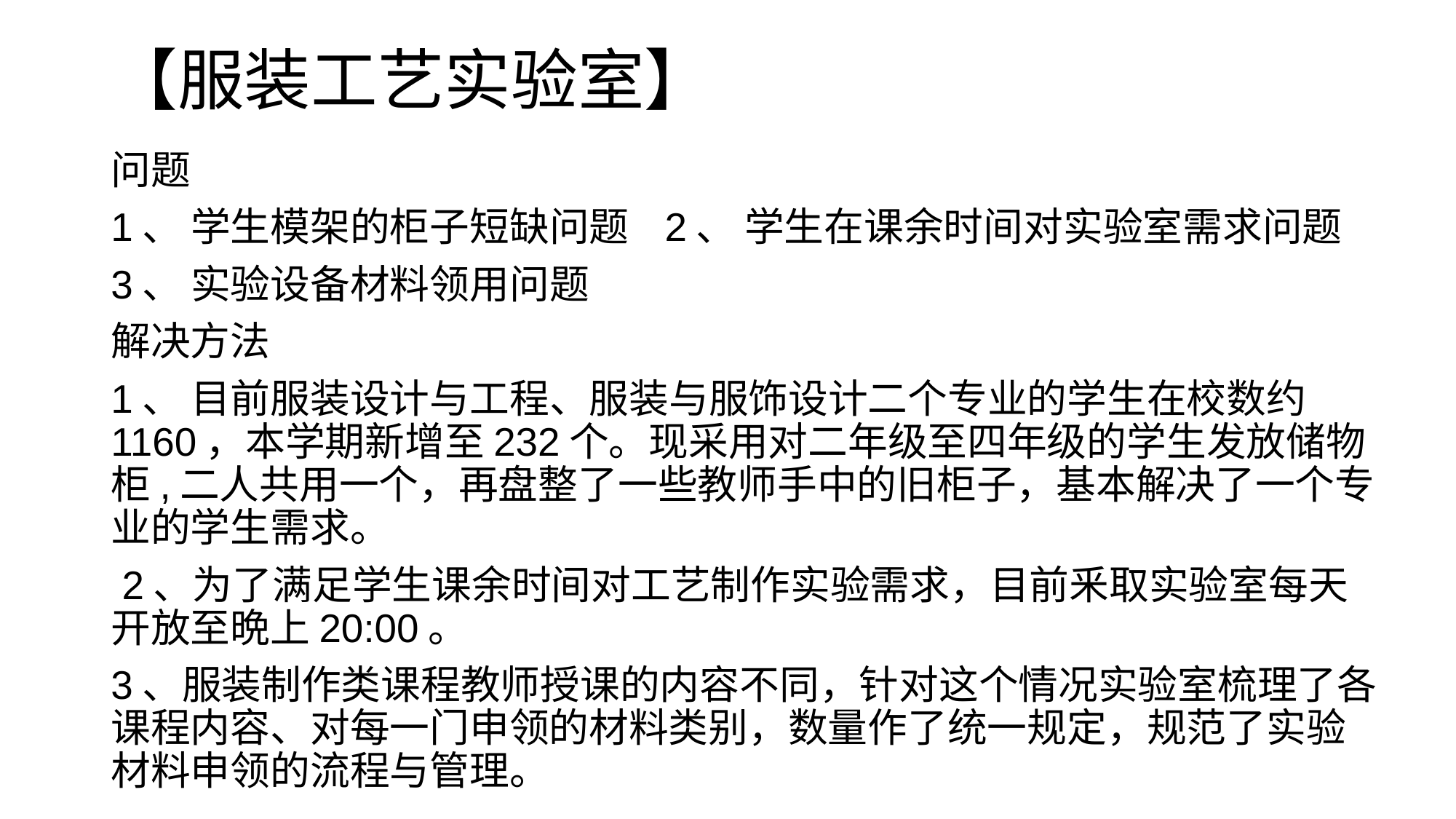

# 【服装工艺实验室】
问题
1、 学生模架的柜子短缺问题   2、 学生在课余时间对实验室需求问题
3、 实验设备材料领用问题
解决方法
1、 目前服装设计与工程、服装与服饰设计二个专业的学生在校数约1160，本学期新增至232个。现采用对二年级至四年级的学生发放储物柜,二人共用一个，再盘整了一些教师手中的旧柜子，基本解决了一个专业的学生需求。
 2、为了满足学生课余时间对工艺制作实验需求，目前釆取实验室每天开放至晩上20:00。
3、服装制作类课程教师授课的内容不同，针对这个情况实验室梳理了各课程内容、对每一门申领的材料类别，数量作了统一规定，规范了实验材料申领的流程与管理。